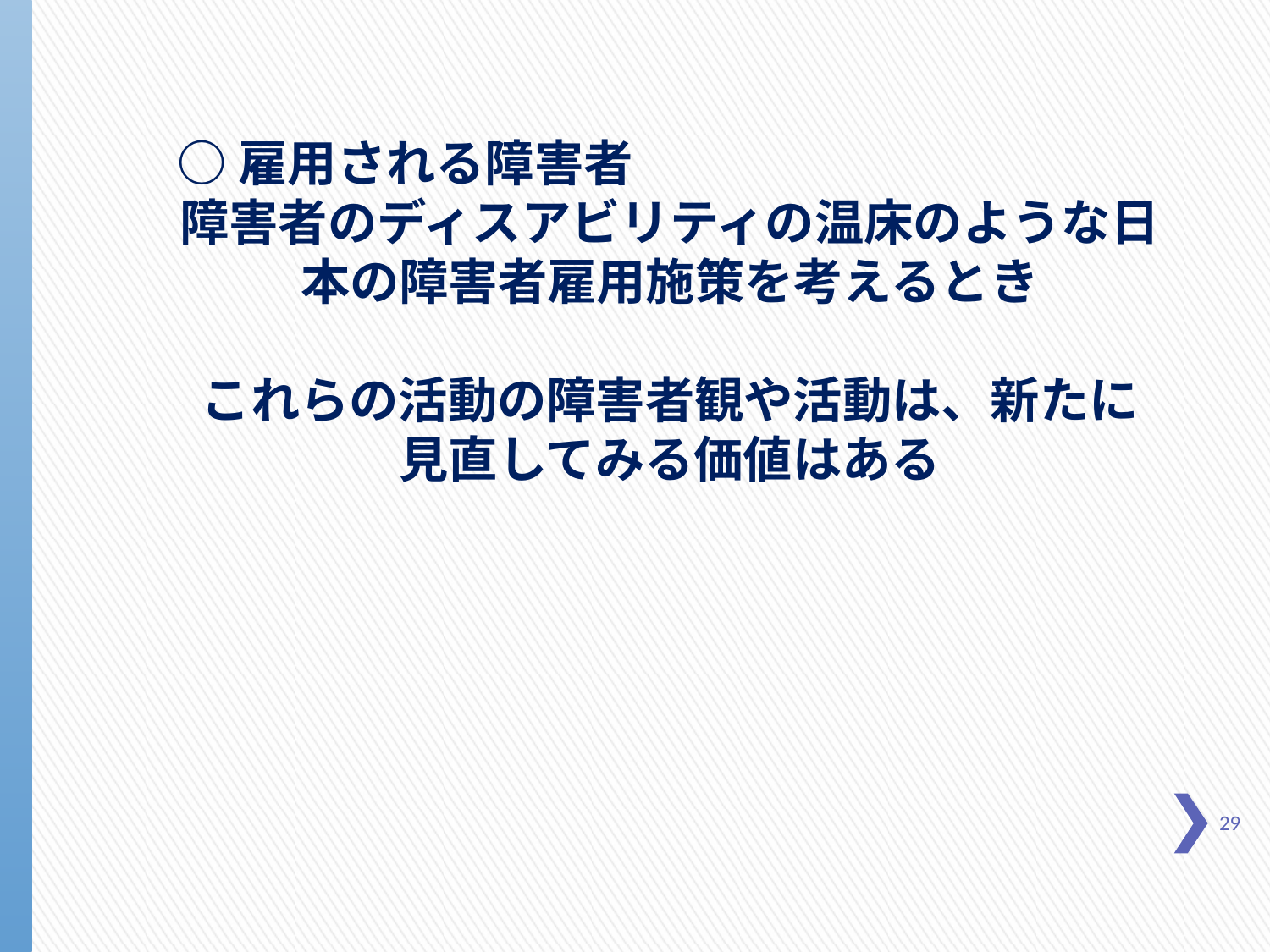

○雇用される障害者
障害者のディスアビリティの温床のような日本の障害者雇用施策を考えるとき

これらの活動の障害者観や活動は、新たに見直してみる価値はある
29